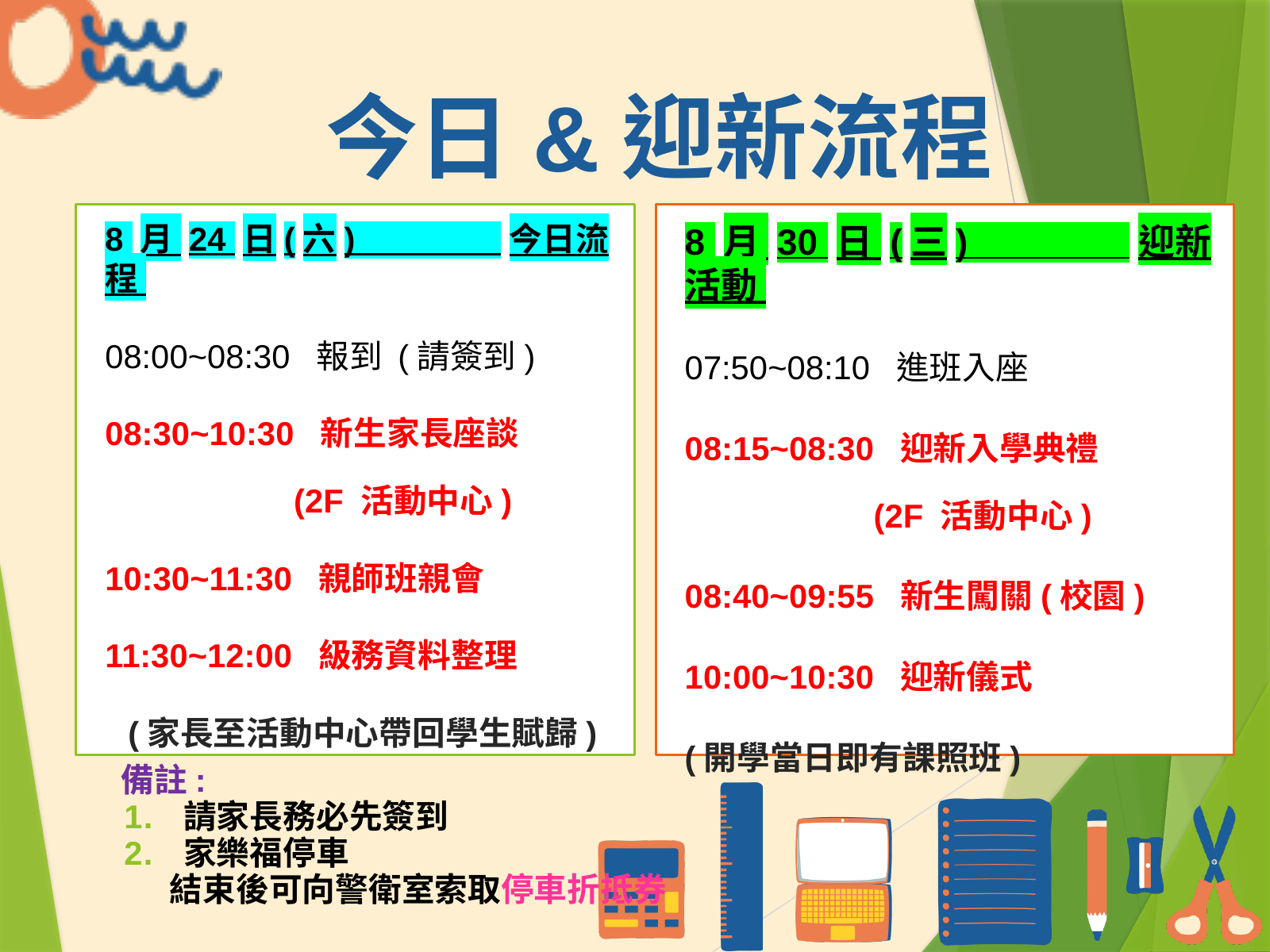

今日&迎新流程
8 月 24 日(六)                今日流程
08:00~08:30  報到 (請簽到)
08:30~10:30  新生家長座談
                        (2F 活動中心)
10:30~11:30  親師班親會
11:30~12:00  級務資料整理
(家長至活動中心帶回學生賦歸)
8 月 30 日 (三)                迎新活動
07:50~08:10  進班入座
08:15~08:30  迎新入學典禮
                        (2F 活動中心)
08:40~09:55  新生闖關(校園)
10:00~10:30  迎新儀式
(開學當日即有課照班)

備註:
請家長務必先簽到
家樂福停車
     結束後可向警衛室索取停車折抵券